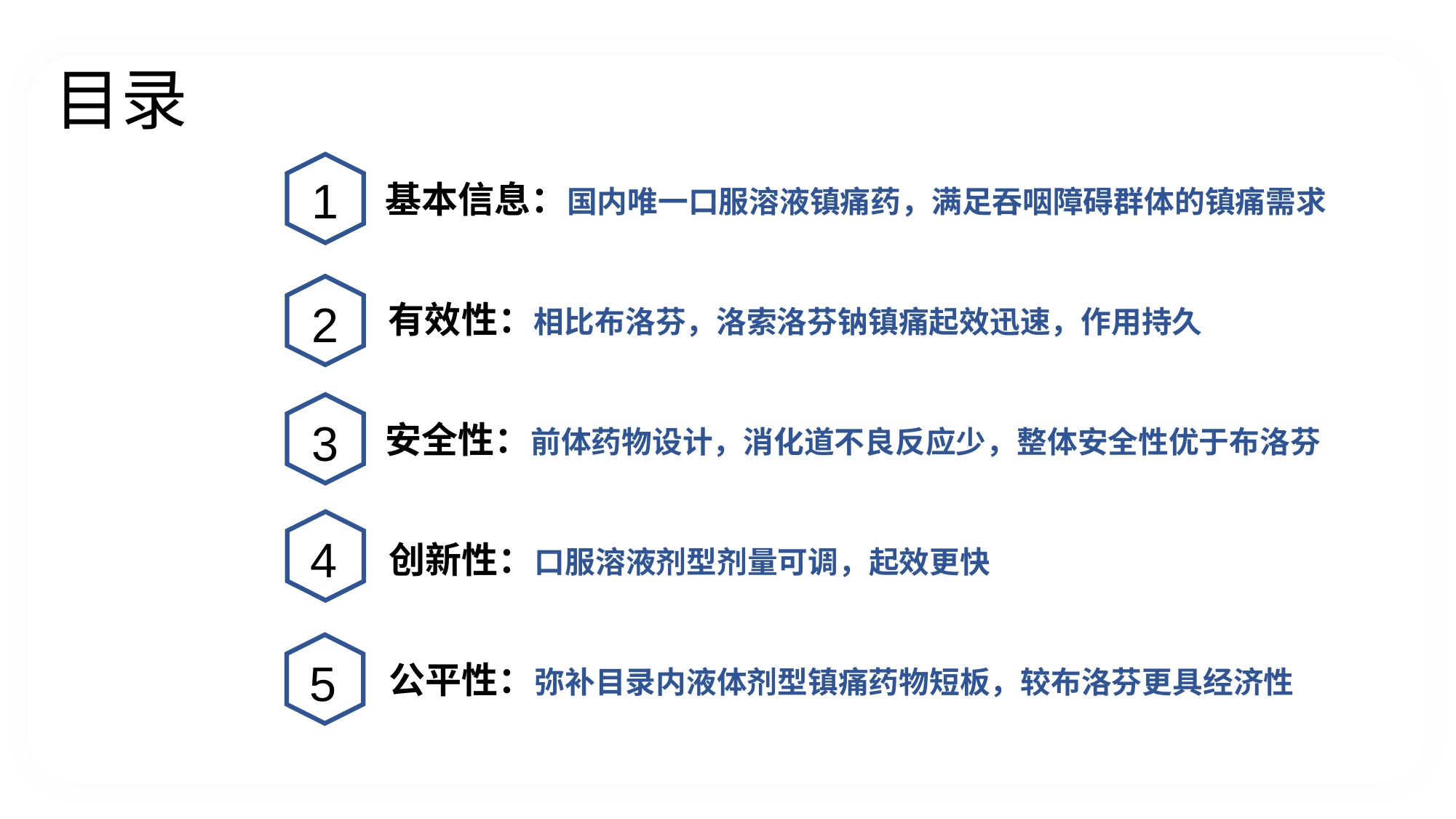

目录

LOGO

1
基本信息：国内唯一口服溶液镇痛药，满足吞咽障碍群体的镇痛需求

2
有效性：相比布洛芬，洛索洛芬钠镇痛起效迅速，作用持久

3
安全性：前体药物设计，消化道不良反应少，整体安全性优于布洛芬

4
创新性：口服溶液剂型剂量可调，起效更快

5
公平性：弥补目录内液体剂型镇痛药物短板，较布洛芬更具经济性